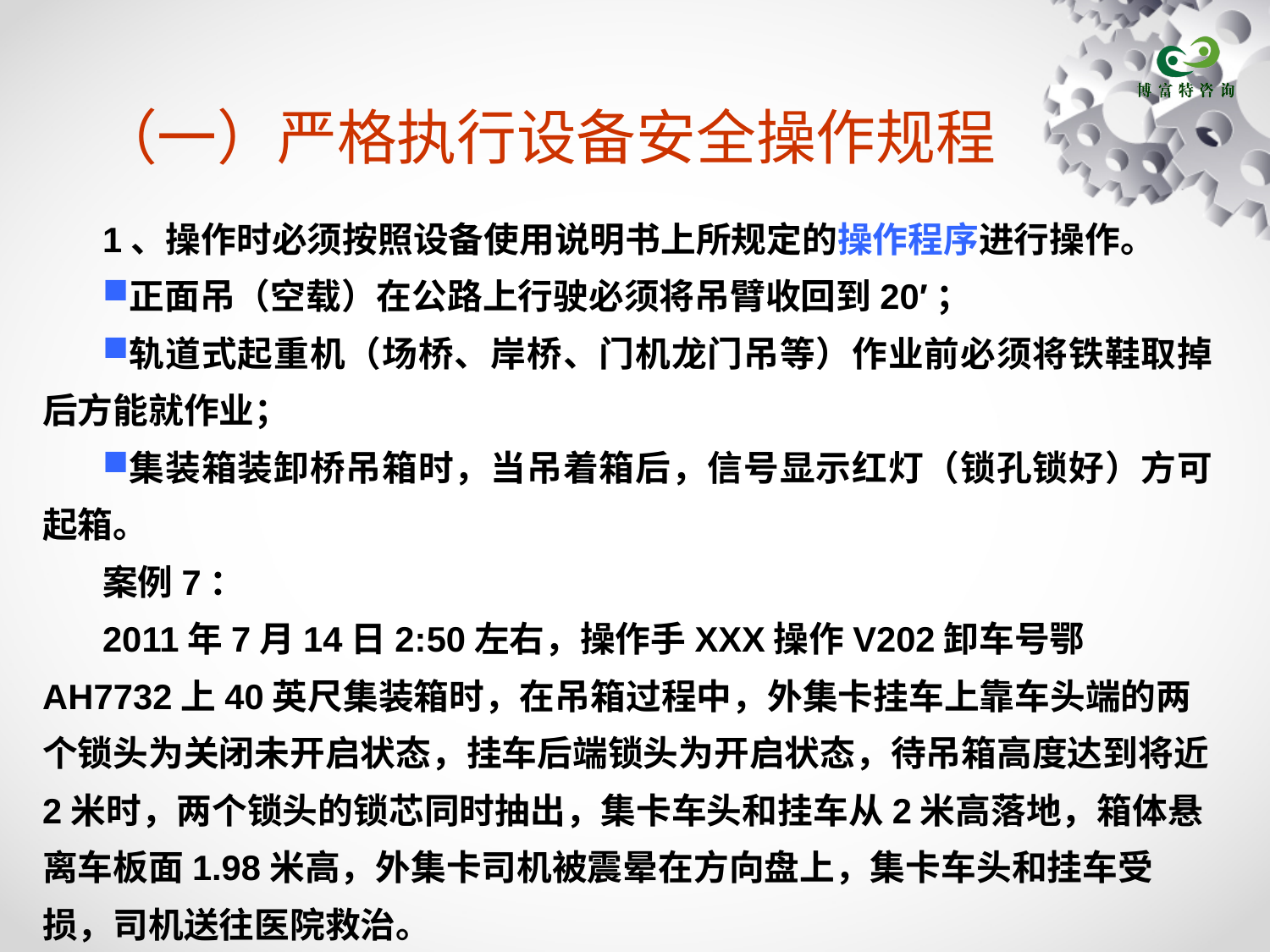

# （一）严格执行设备安全操作规程
1、操作时必须按照设备使用说明书上所规定的操作程序进行操作。
正面吊（空载）在公路上行驶必须将吊臂收回到20′；
轨道式起重机（场桥、岸桥、门机龙门吊等）作业前必须将铁鞋取掉后方能就作业；
集装箱装卸桥吊箱时，当吊着箱后，信号显示红灯（锁孔锁好）方可起箱。
案例7：
2011年7月14日2:50左右，操作手XXX操作V202卸车号鄂AH7732上40英尺集装箱时，在吊箱过程中，外集卡挂车上靠车头端的两个锁头为关闭未开启状态，挂车后端锁头为开启状态，待吊箱高度达到将近2米时，两个锁头的锁芯同时抽出，集卡车头和挂车从2米高落地，箱体悬离车板面1.98米高，外集卡司机被震晕在方向盘上，集卡车头和挂车受损，司机送往医院救治。